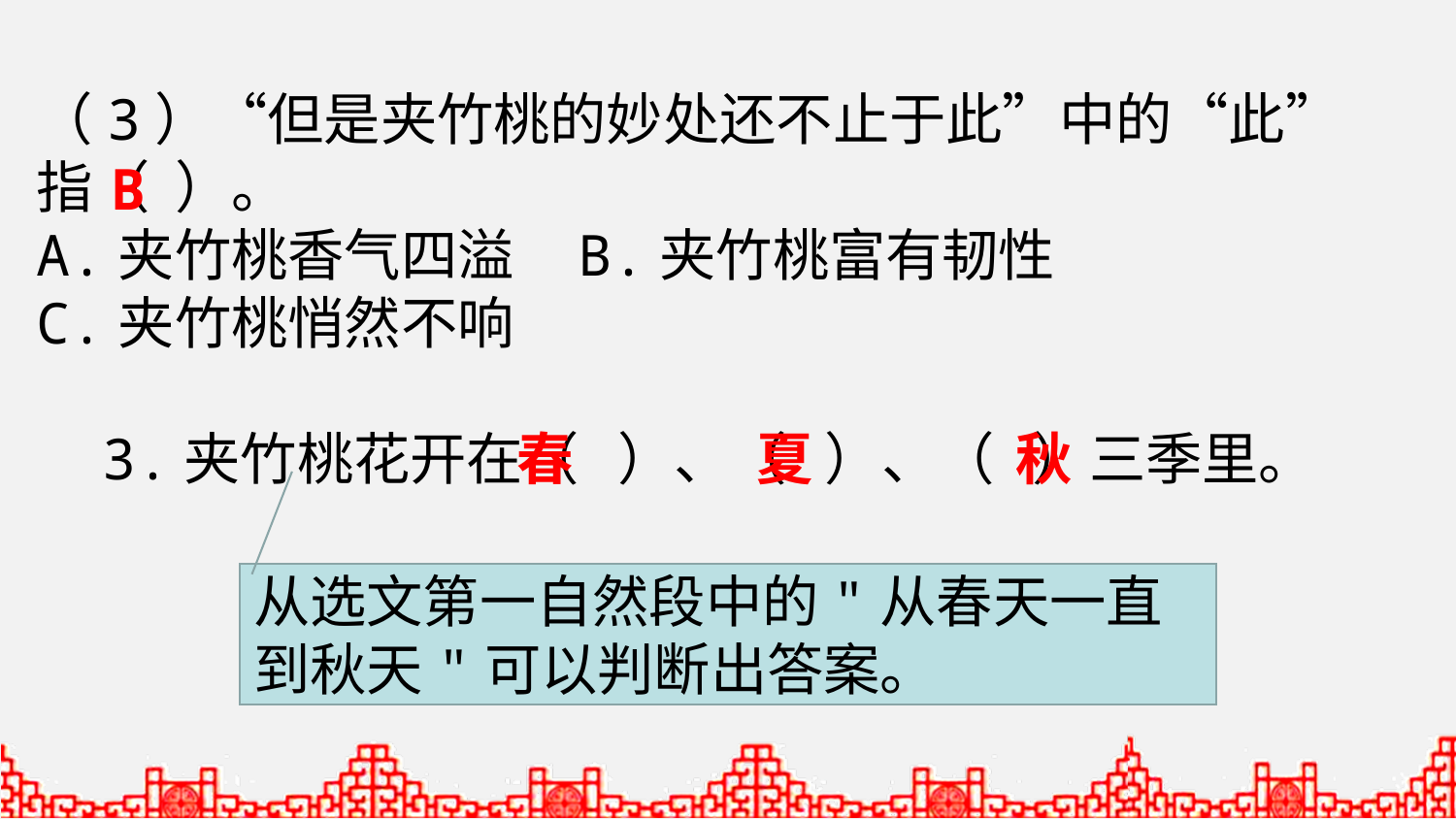

（3）“但是夹竹桃的妙处还不止于此”中的“此”指（  ）。
A.夹竹桃香气四溢    B.夹竹桃富有韧性
C.夹竹桃悄然不响

B
3.夹竹桃花开在（   ）、（   ）、（   ）三季里。
春
夏
秋
从选文第一自然段中的"从春天一直到秋天"可以判断出答案。